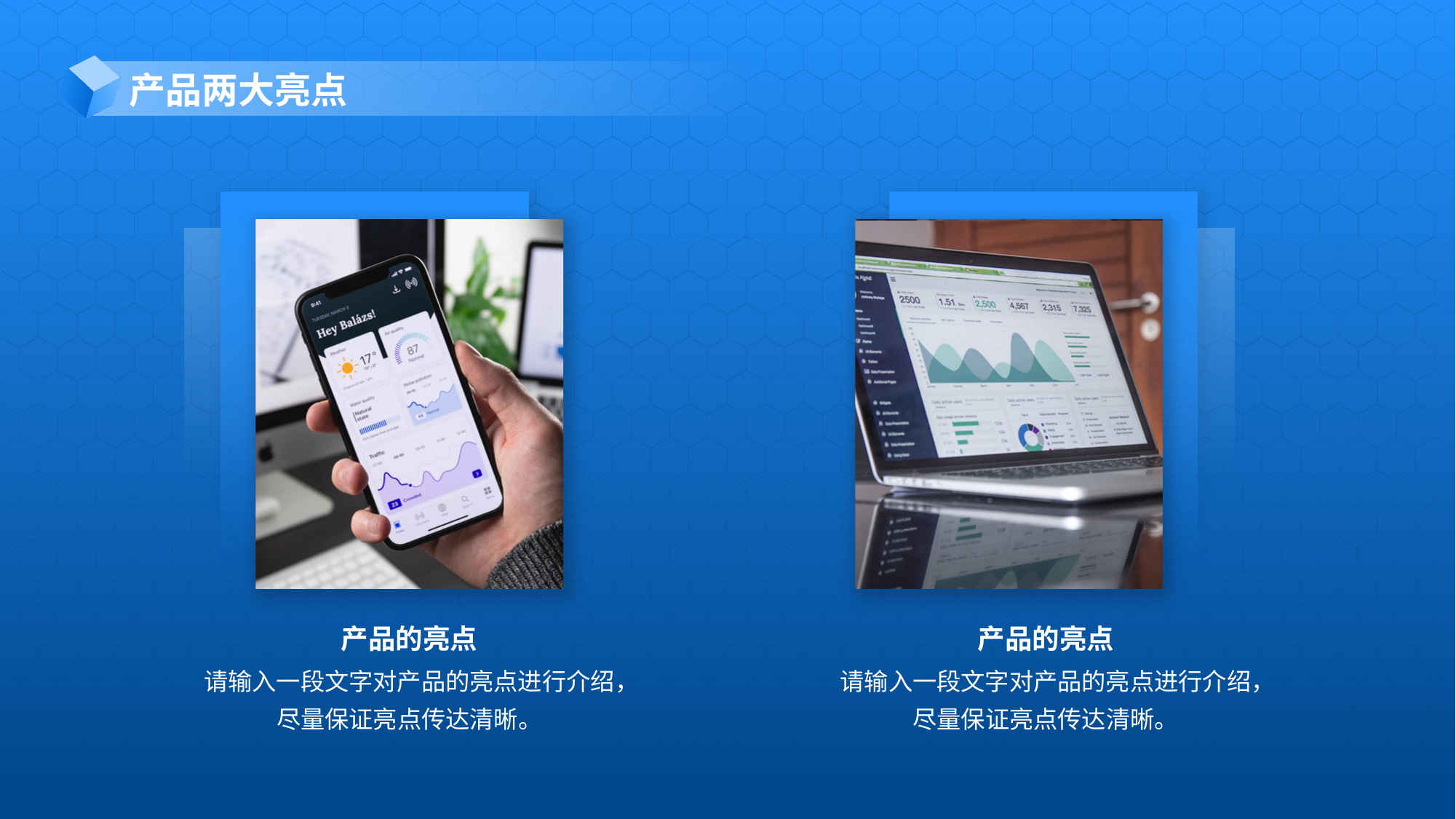

产品两大亮点

1
1
产品的亮点
产品的亮点
请输入一段文字对产品的亮点进行介绍，尽量保证亮点传达清晰。
请输入一段文字对产品的亮点进行介绍，尽量保证亮点传达清晰。